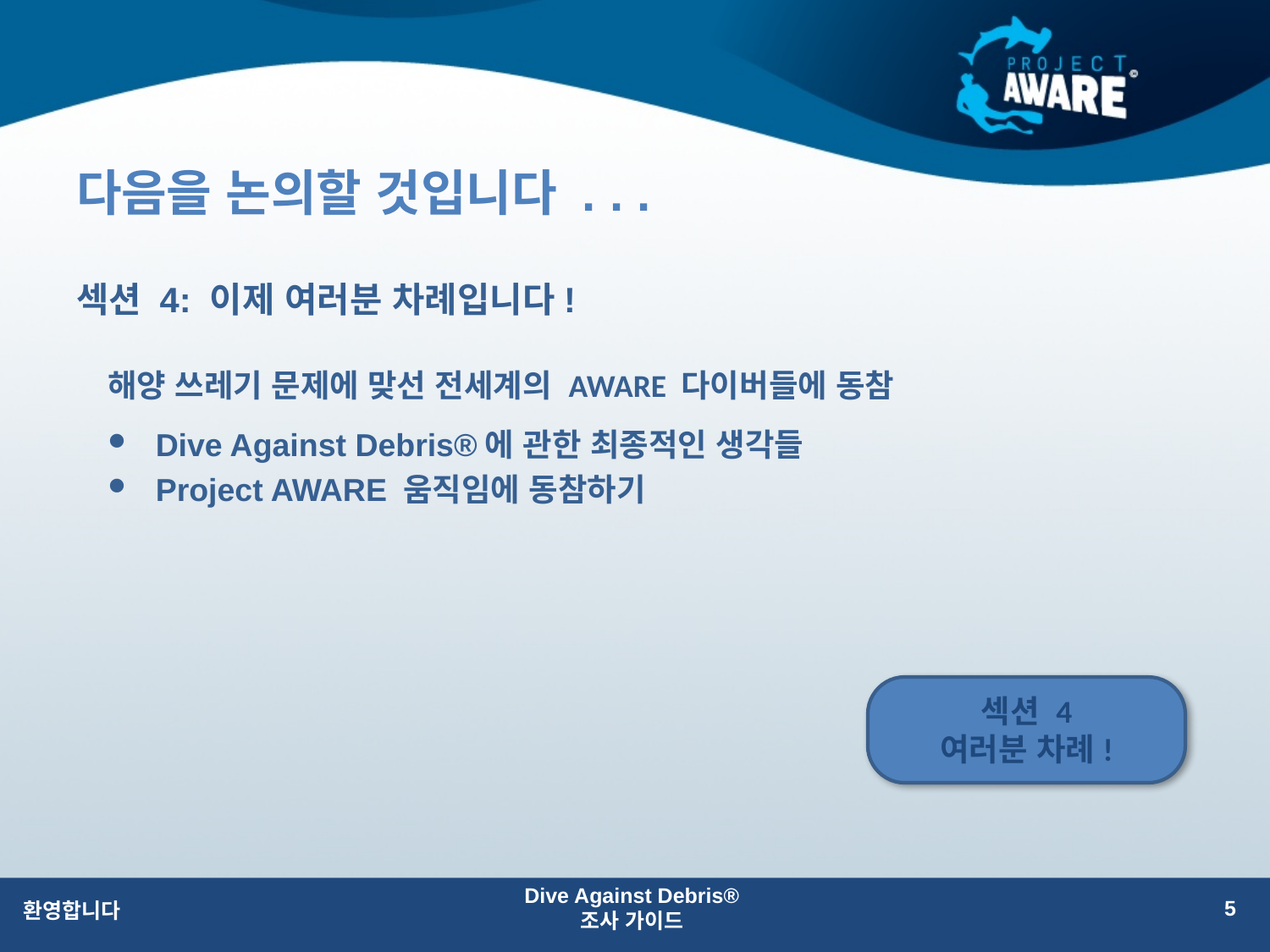

# 다음을 논의할 것입니다 . . .
섹션 4: 이제 여러분 차례입니다!
해양 쓰레기 문제에 맞선 전세계의 AWARE 다이버들에 동참
Dive Against Debris®에 관한 최종적인 생각들
Project AWARE 움직임에 동참하기

섹션 4
여러분 차례!
Dive Against Debris®
조사 가이드
5
환영합니다